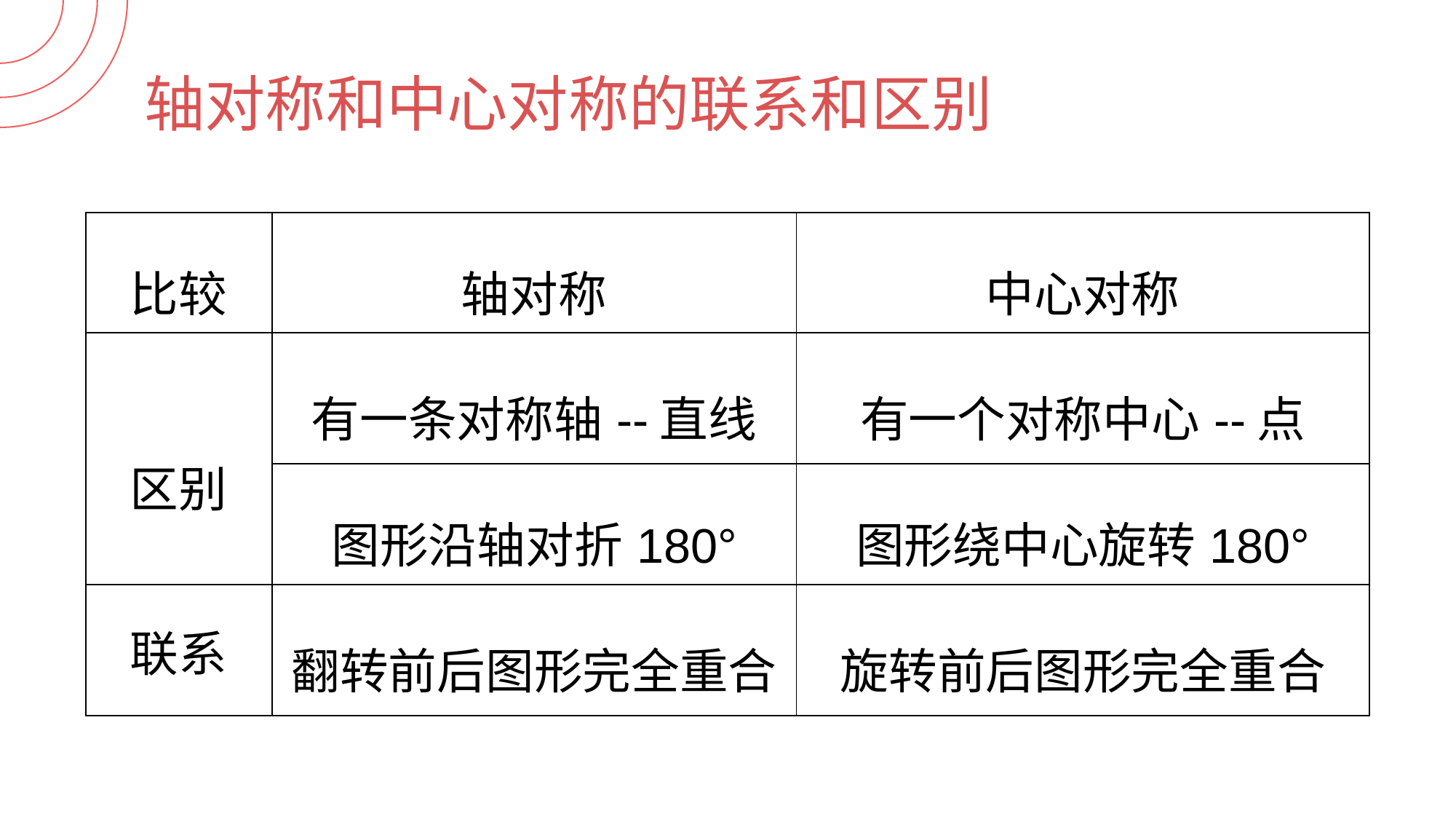

轴对称和中心对称的联系和区别
| 比较 | 轴对称 | 中心对称 |
| --- | --- | --- |
| 区别 | 有一条对称轴--直线 | 有一个对称中心--点 |
|  | 图形沿轴对折180° | 图形绕中心旋转180° |
| 联系 | 翻转前后图形完全重合 | 旋转前后图形完全重合 |